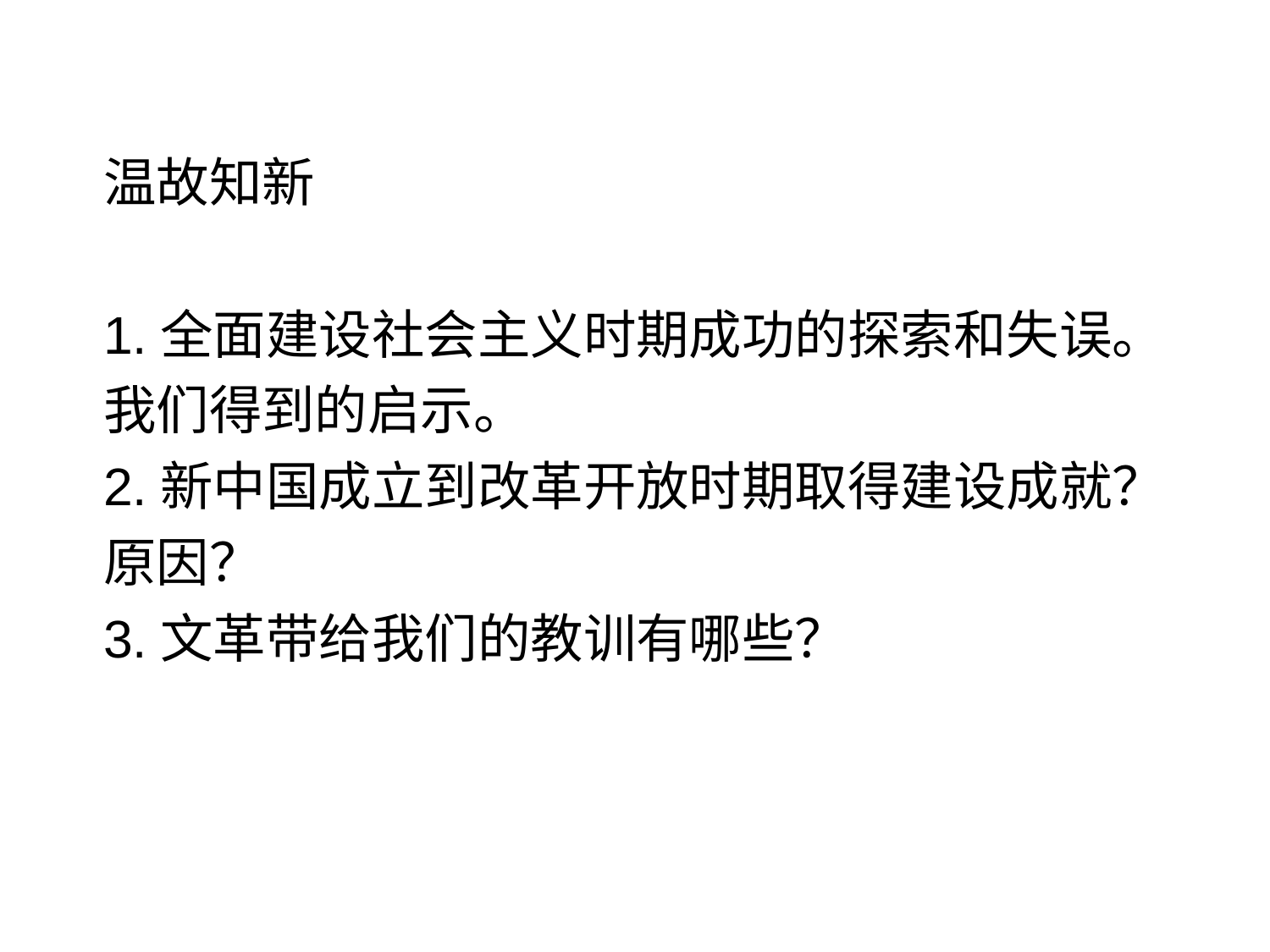

温故知新

1.全面建设社会主义时期成功的探索和失误。我们得到的启示。
2.新中国成立到改革开放时期取得建设成就？原因？
3.文革带给我们的教训有哪些？